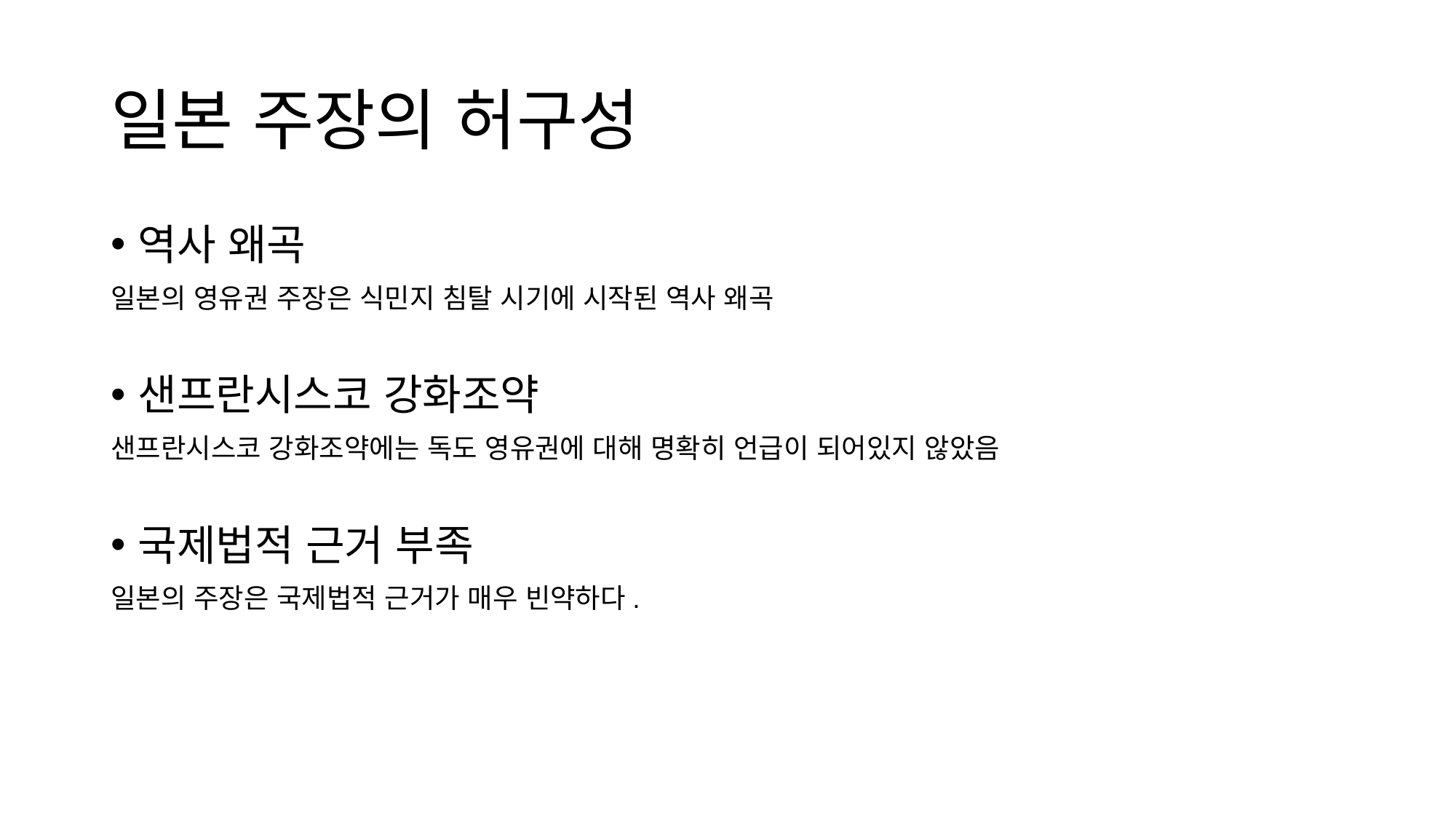

# 일본 주장의 허구성
역사 왜곡
일본의 영유권 주장은 식민지 침탈 시기에 시작된 역사 왜곡

샌프란시스코 강화조약
샌프란시스코 강화조약에는 독도 영유권에 대해 명확히 언급이 되어있지 않았음

국제법적 근거 부족
일본의 주장은 국제법적 근거가 매우 빈약하다.